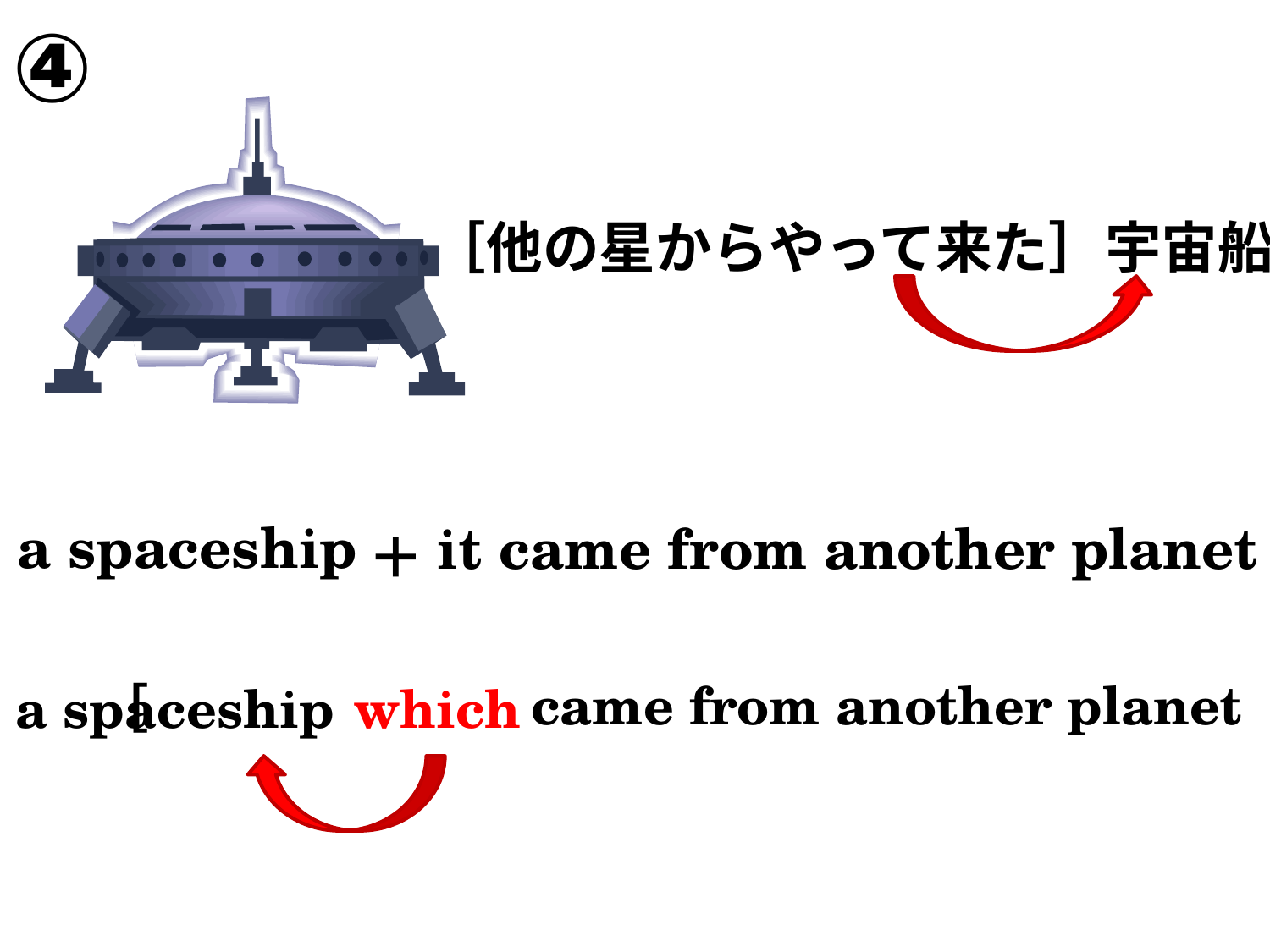

④

［他の星からやって来た］宇宙船
a spaceship
it came from another planet
＋
came from another planet
a spaceship
［　　　　　　　　　　　　　　　　　　　　　　　　　］
which